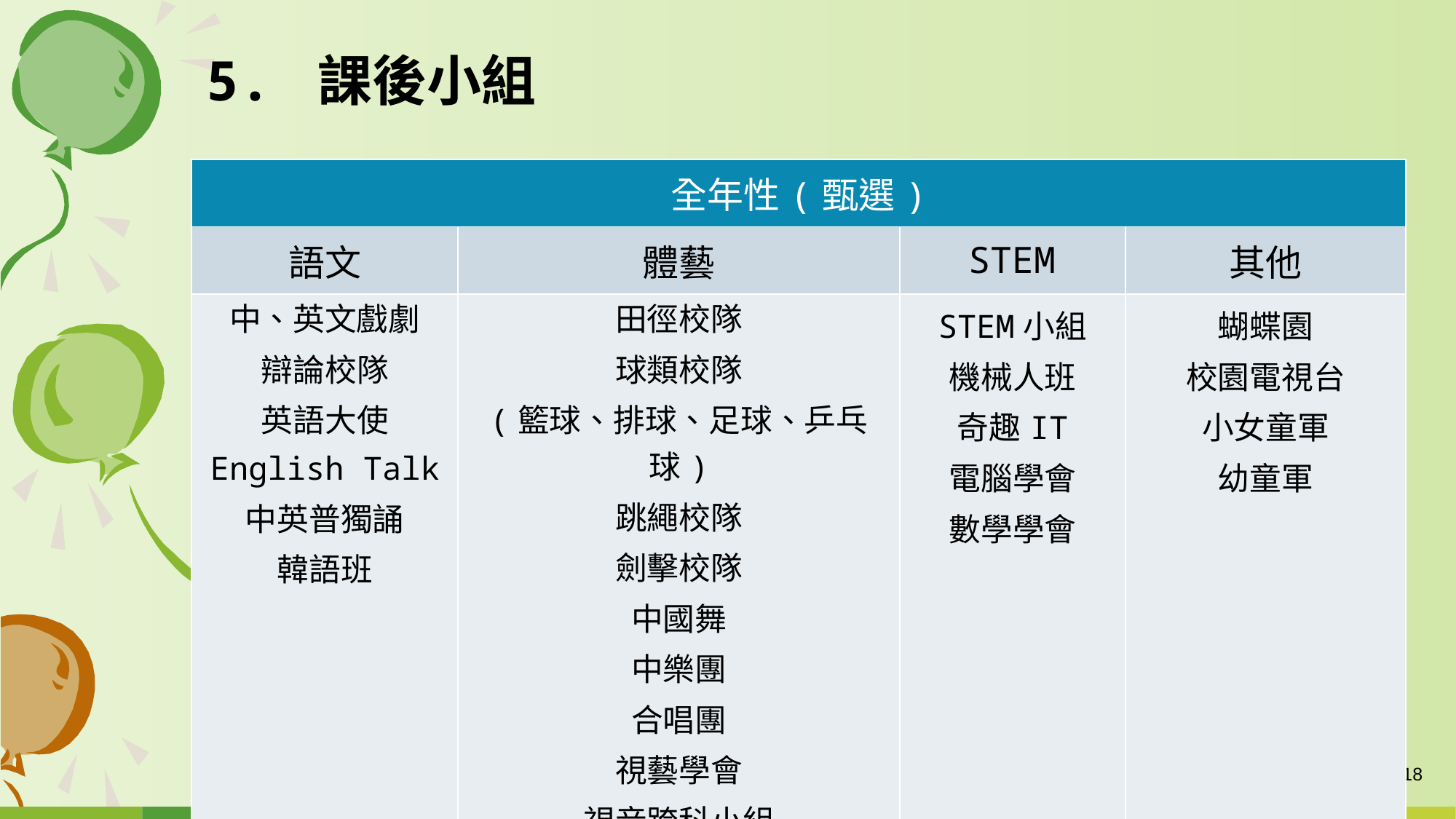

# 5. 課後小組
| 全年性(甄選) |  |  |  |
| --- | --- | --- | --- |
| 語文 | 體藝 | STEM | 其他 |
| 中、英文戲劇 辯論校隊 英語大使 English Talk 中英普獨誦 韓語班 | 田徑校隊 球類校隊 (籃球、排球、足球、乒乓球) 跳繩校隊 劍擊校隊 中國舞 中樂團 合唱團 視藝學會 視音跨科小組 | STEM小組 機械人班 奇趣IT 電腦學會 數學學會 | 蝴蝶園 校園電視台 小女童軍 幼童軍 |
18